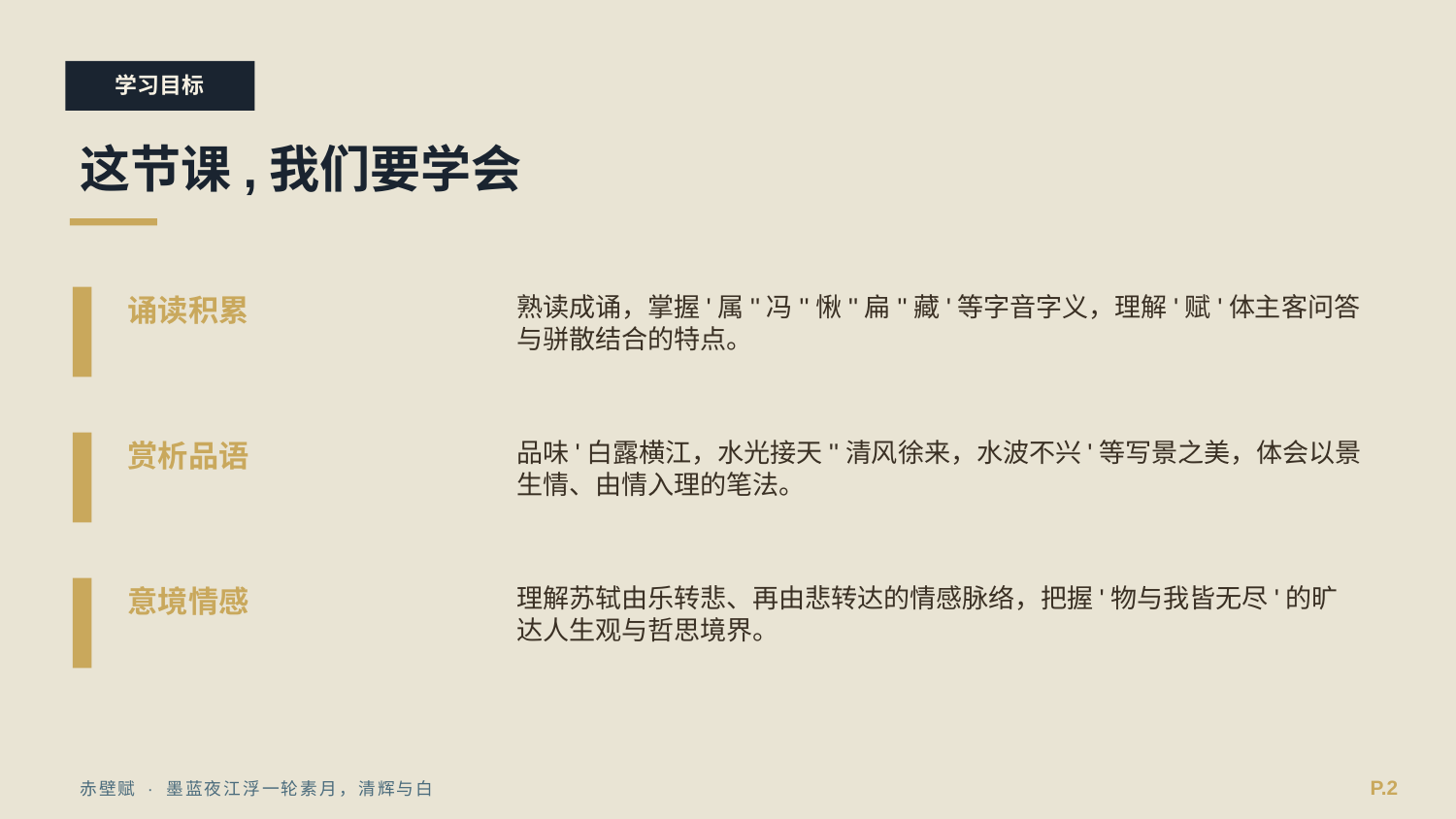

学习目标

这节课,我们要学会

诵读积累
熟读成诵，掌握'属''冯''愀''扁''藏'等字音字义，理解'赋'体主客问答与骈散结合的特点。

赏析品语
品味'白露横江，水光接天''清风徐来，水波不兴'等写景之美，体会以景生情、由情入理的笔法。

意境情感
理解苏轼由乐转悲、再由悲转达的情感脉络，把握'物与我皆无尽'的旷达人生观与哲思境界。

P.2
赤壁赋 · 墨蓝夜江浮一轮素月，清辉与白